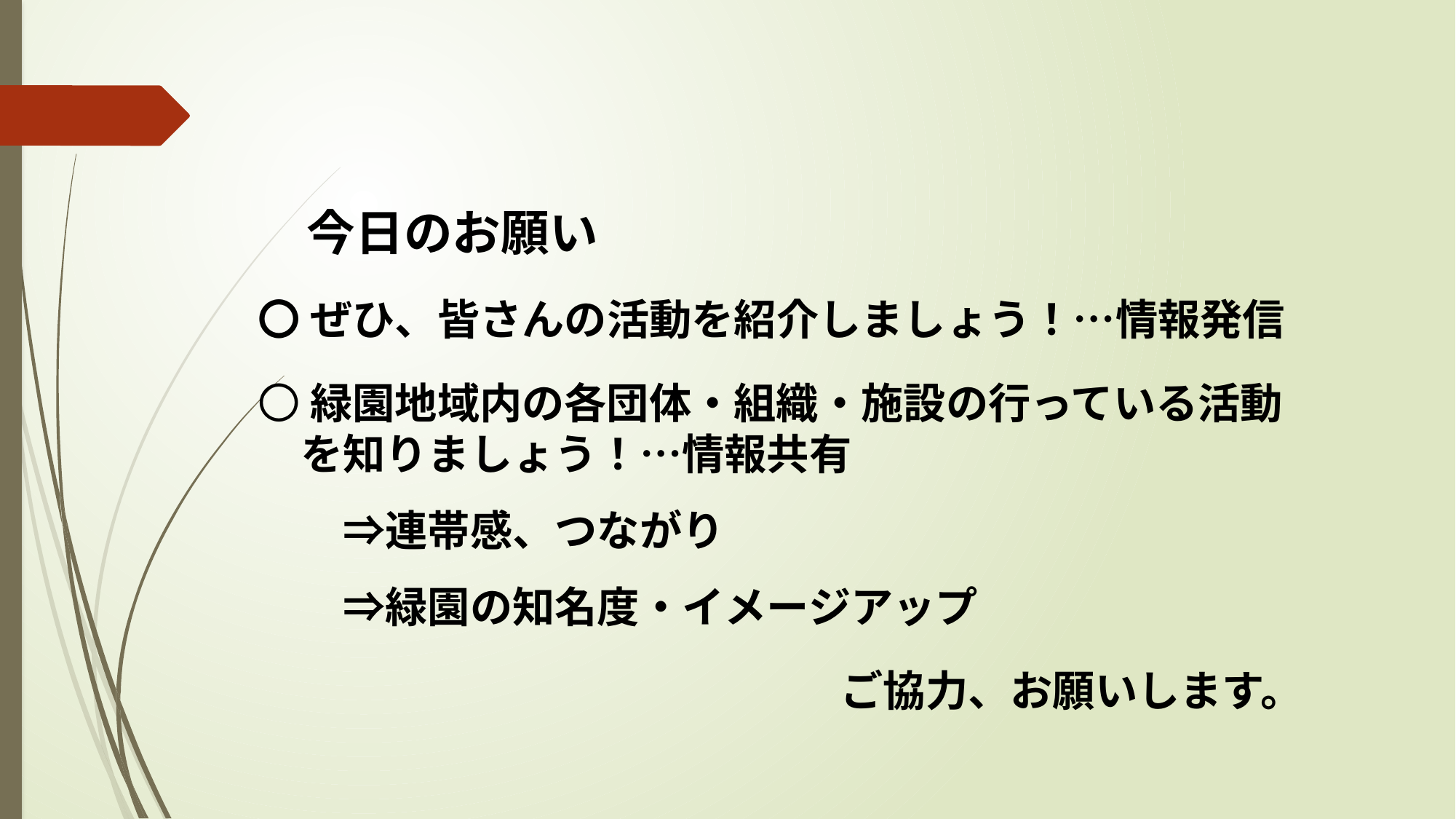

今日のお願い

〇 ぜひ、皆さんの活動を紹介しましょう！…情報発信

〇 緑園地域内の各団体・組織・施設の行っている活動
　を知りましょう！…情報共有
　　⇒連帯感、つながり
　　⇒緑園の知名度・イメージアップ

 ご協力、お願いします。